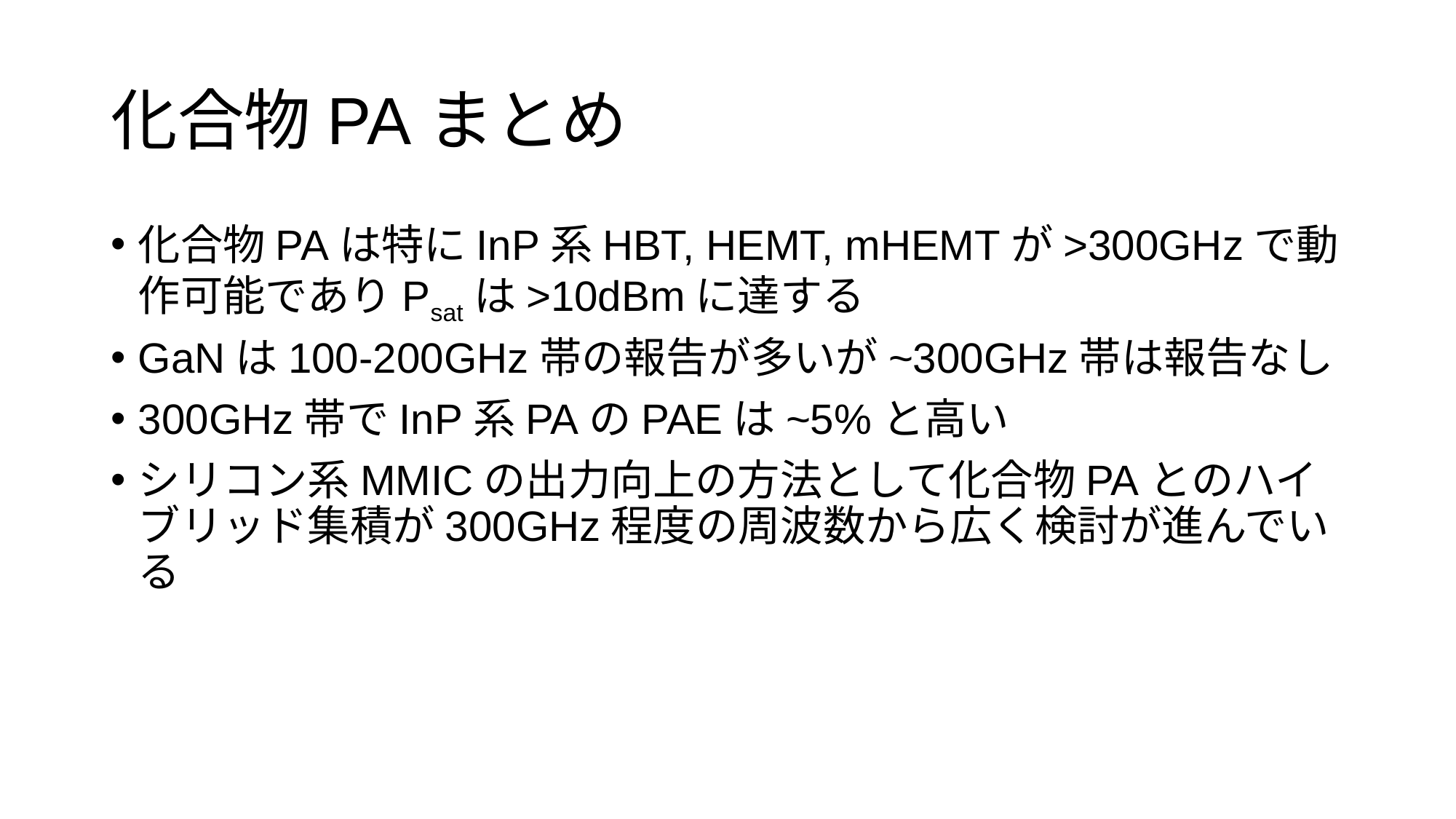

# 化合物PAまとめ
化合物PAは特にInP系HBT, HEMT, mHEMTが>300GHzで動作可能でありPsatは>10dBmに達する
GaNは100-200GHz帯の報告が多いが~300GHz帯は報告なし
300GHz帯でInP系PAのPAEは~5%と高い
シリコン系MMICの出力向上の方法として化合物PAとのハイブリッド集積が300GHz程度の周波数から広く検討が進んでいる